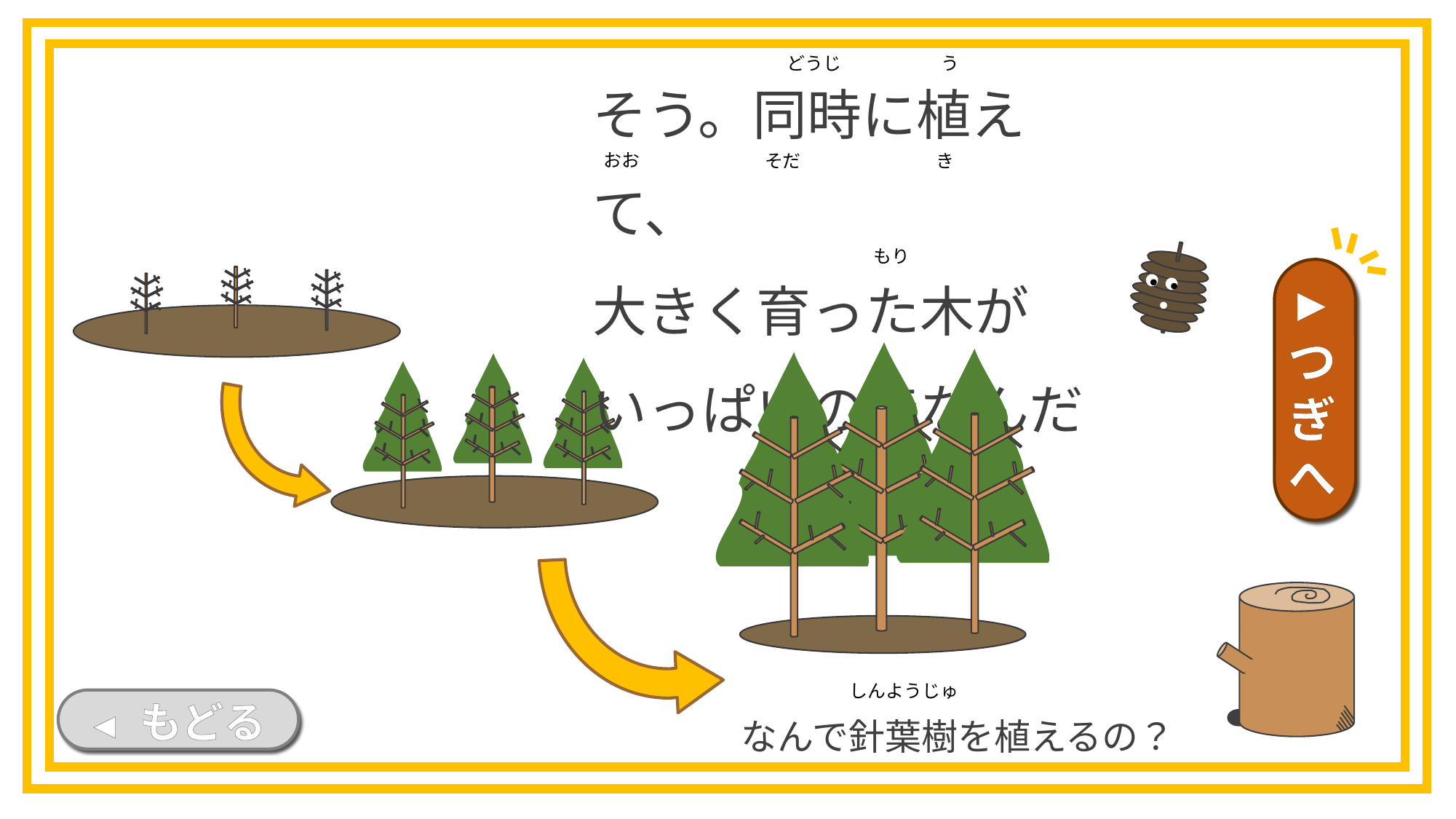

そう。同時に植えて、
大きく育った木が
いっぱいの森なんだ

どうじ
う
おお
そだ
き
もり

►つぎへ

なんで針葉樹を植えるの？
しんようじゅ
◄ もどる